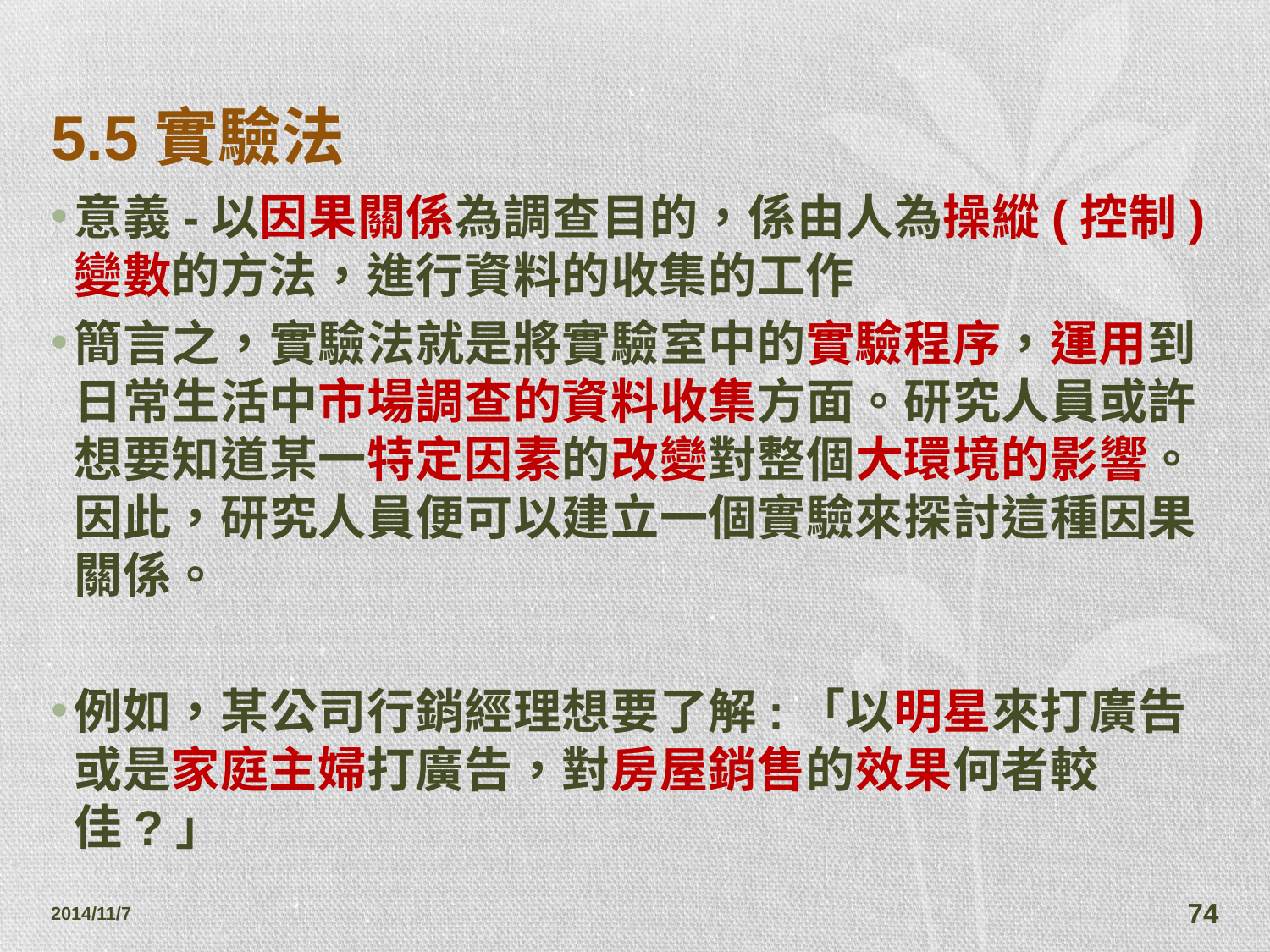

# 5.5實驗法
意義-以因果關係為調查目的，係由人為操縱(控制)變數的方法，進行資料的收集的工作
簡言之，實驗法就是將實驗室中的實驗程序，運用到日常生活中市場調查的資料收集方面。研究人員或許想要知道某一特定因素的改變對整個大環境的影響。因此，研究人員便可以建立一個實驗來探討這種因果關係。

例如，某公司行銷經理想要了解:「以明星來打廣告或是家庭主婦打廣告，對房屋銷售的效果何者較佳?」

2014/11/7
74